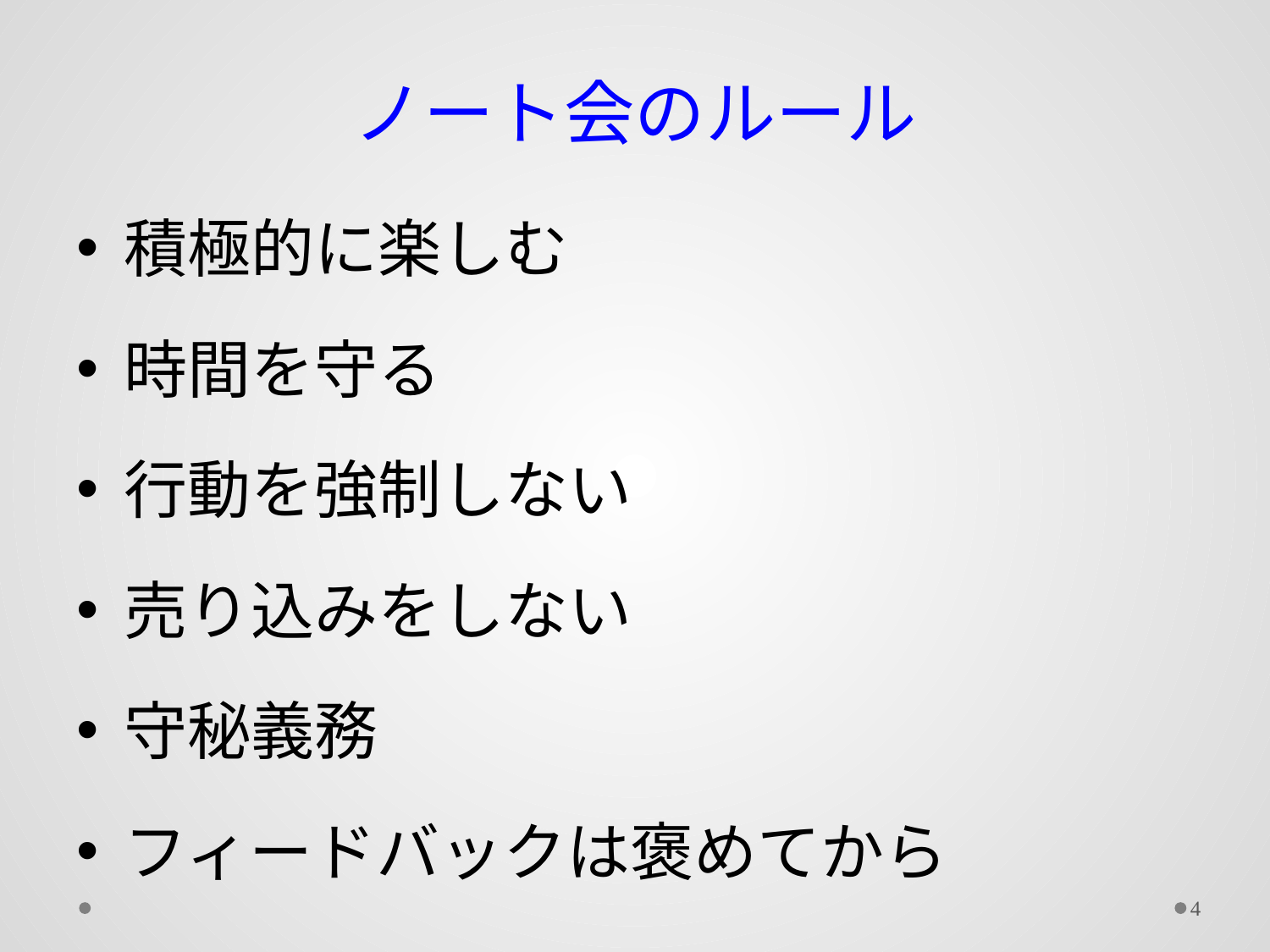

# ノート会のルール
積極的に楽しむ
時間を守る
行動を強制しない
売り込みをしない
守秘義務
フィードバックは褒めてから
4